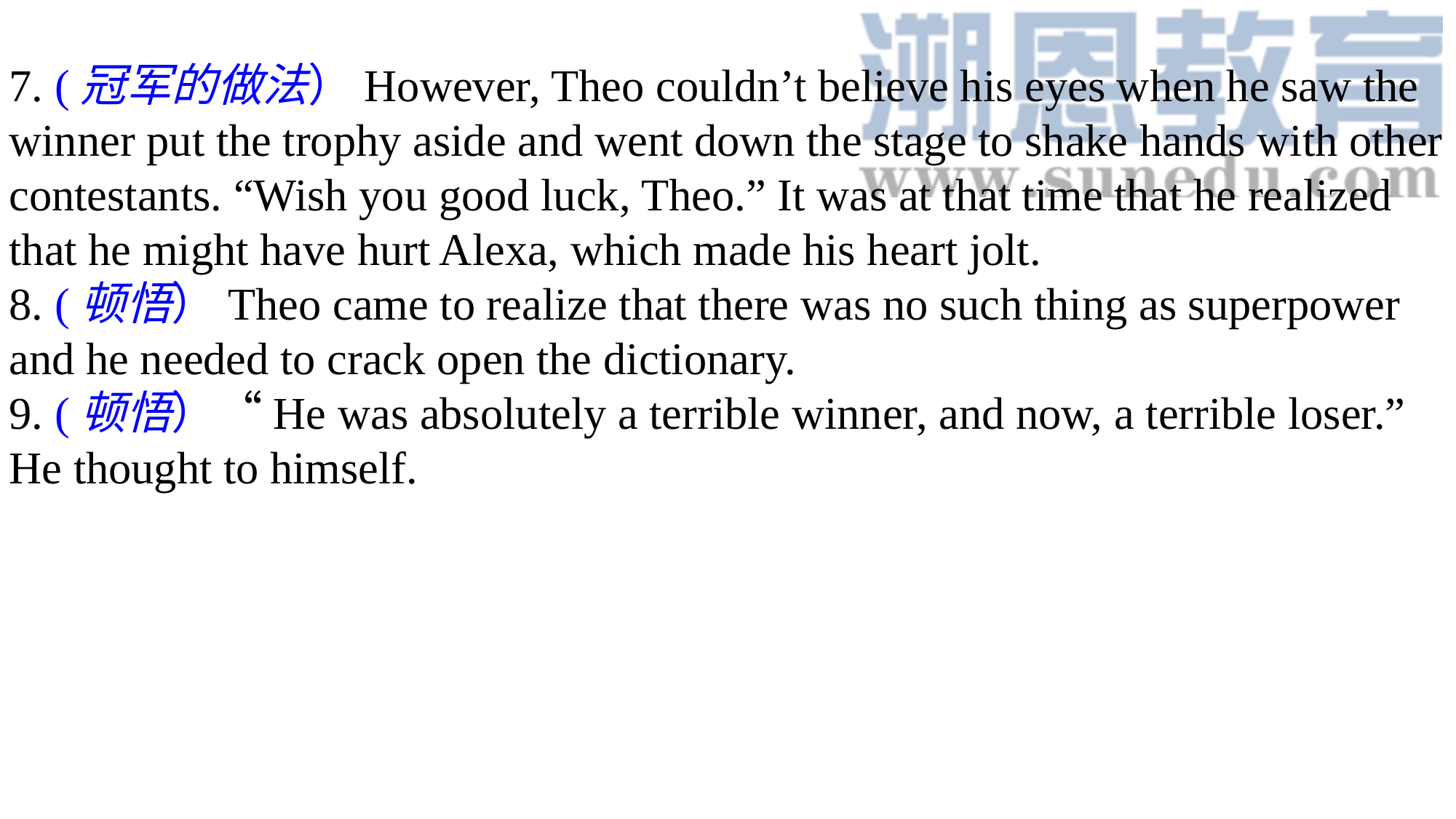

7. (冠军的做法）However, Theo couldn’t believe his eyes when he saw the winner put the trophy aside and went down the stage to shake hands with other contestants. “Wish you good luck, Theo.” It was at that time that he realized that he might have hurt Alexa, which made his heart jolt.
8. (顿悟）Theo came to realize that there was no such thing as superpower and he needed to crack open the dictionary.
9. (顿悟）“He was absolutely a terrible winner, and now, a terrible loser.” He thought to himself.